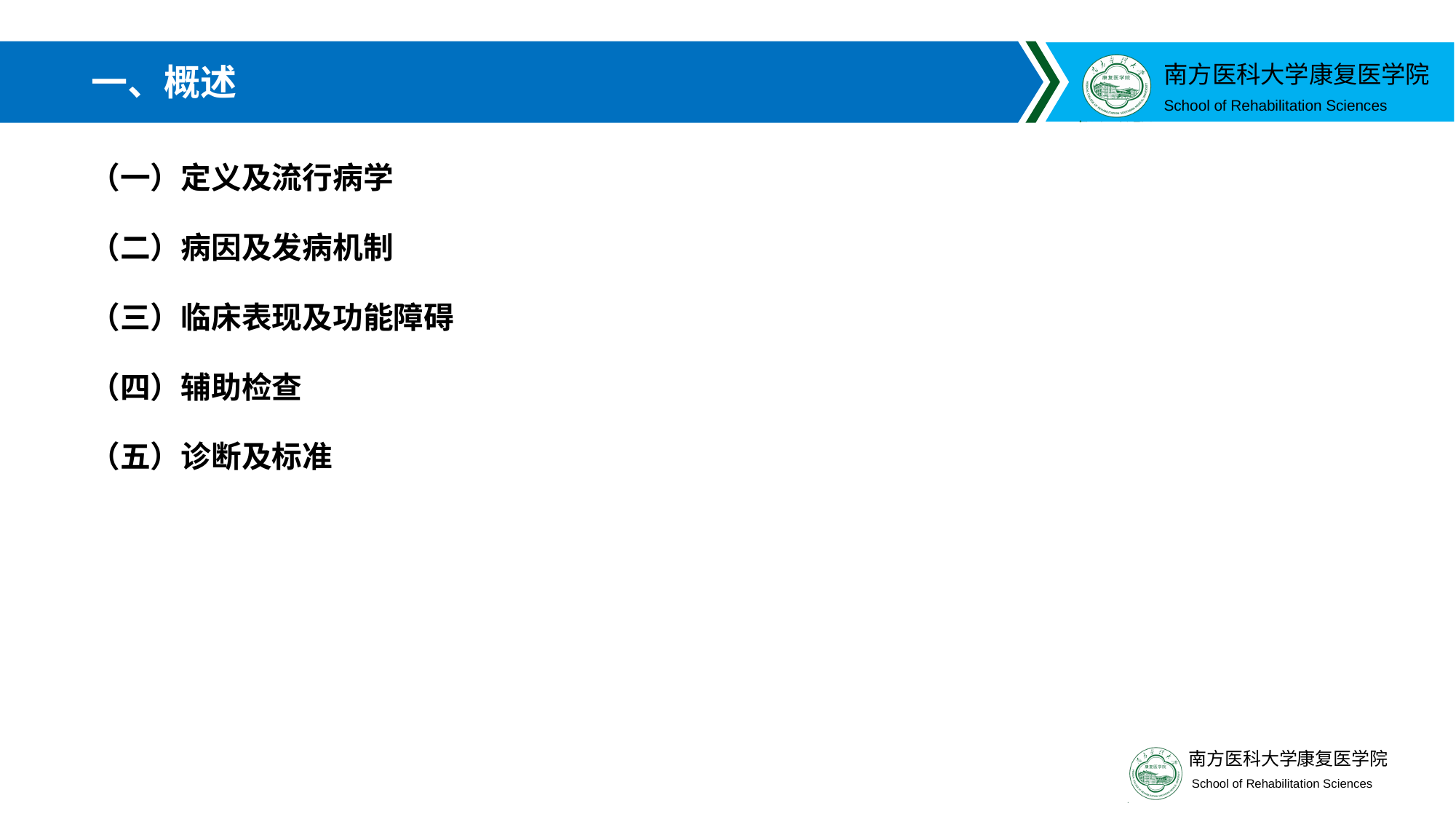

# 一、概述
（一）定义及流行病学
（二）病因及发病机制
（三）临床表现及功能障碍
（四）辅助检查
（五）诊断及标准